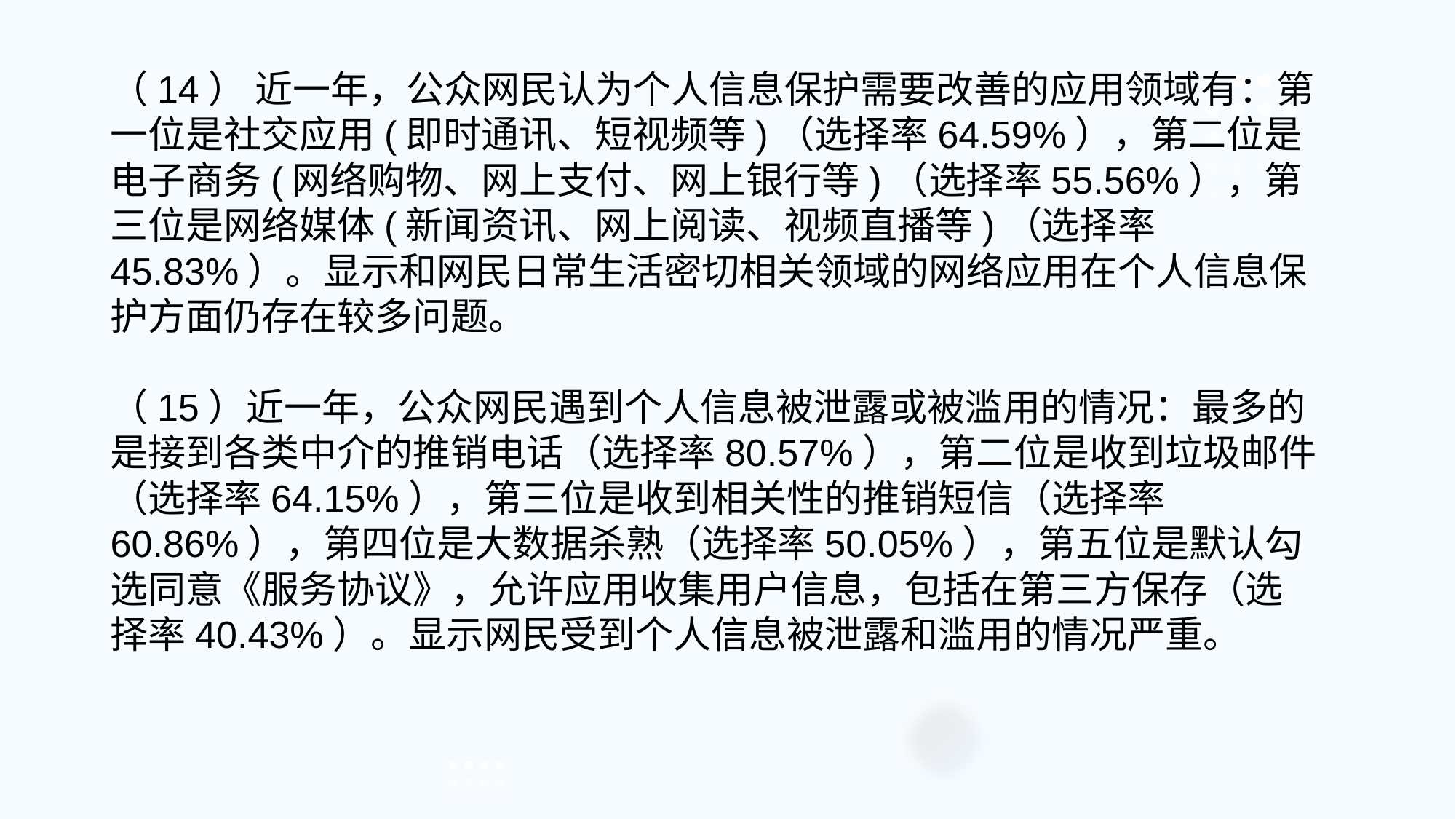

（14） 近一年，公众网民认为个人信息保护需要改善的应用领域有：第一位是社交应用(即时通讯、短视频等)（选择率64.59%），第二位是电子商务(网络购物、网上支付、网上银行等)（选择率55.56%），第三位是网络媒体(新闻资讯、网上阅读、视频直播等)（选择率45.83%）。显示和网民日常生活密切相关领域的网络应用在个人信息保护方面仍存在较多问题。

（15）近一年，公众网民遇到个人信息被泄露或被滥用的情况：最多的是接到各类中介的推销电话（选择率80.57%），第二位是收到垃圾邮件（选择率64.15%），第三位是收到相关性的推销短信（选择率60.86%），第四位是大数据杀熟（选择率50.05%），第五位是默认勾选同意《服务协议》，允许应用收集用户信息，包括在第三方保存（选择率40.43%）。显示网民受到个人信息被泄露和滥用的情况严重。